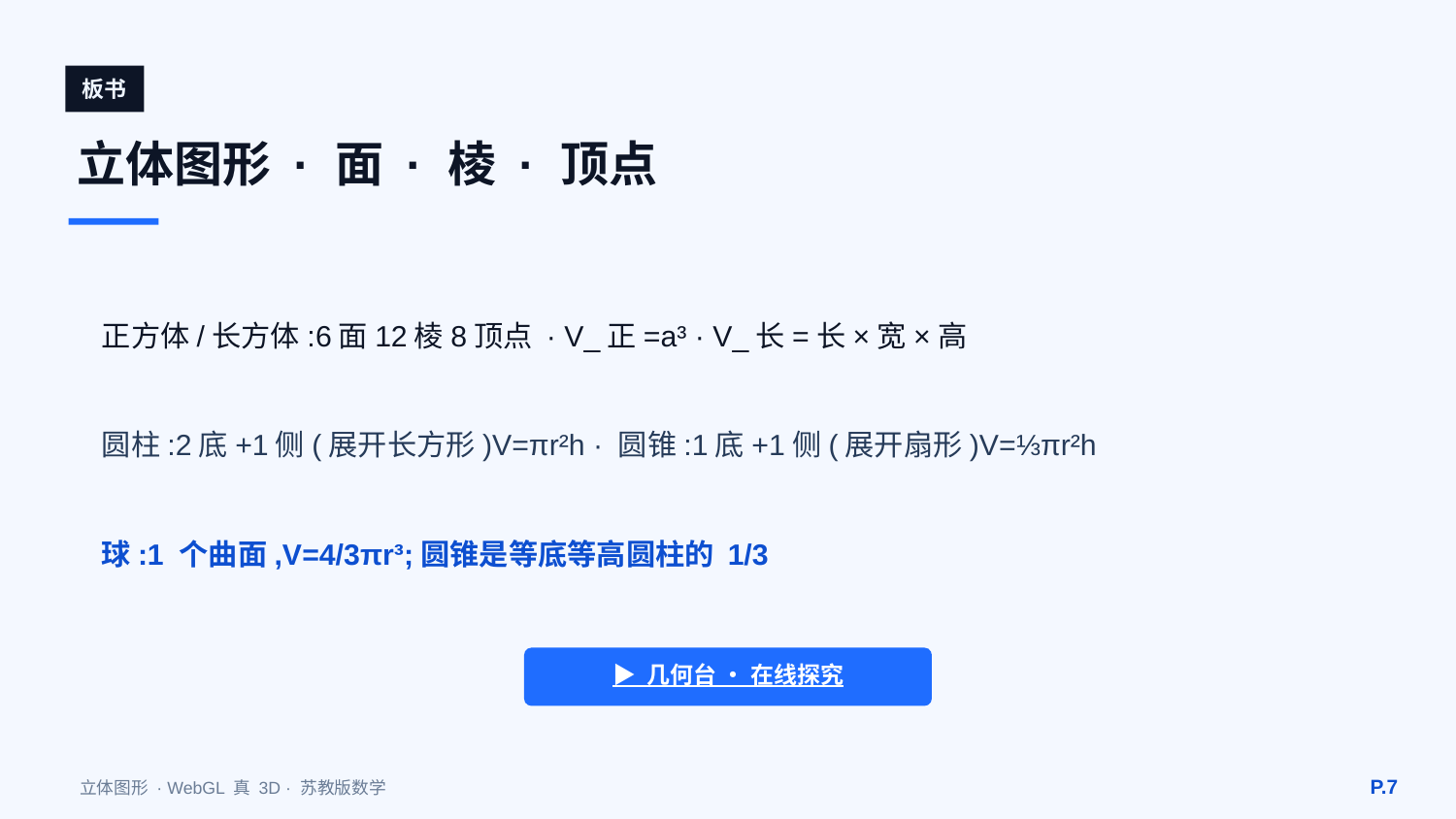

板书

立体图形 · 面 · 棱 · 顶点

正方体/长方体:6面12棱8顶点 · V_正=a³ · V_长=长×宽×高
圆柱:2底+1侧(展开长方形)V=πr²h · 圆锥:1底+1侧(展开扇形)V=⅓πr²h
球:1 个曲面,V=4/3πr³;圆锥是等底等高圆柱的 1/3
▶  几何台 · 在线探究

P.7
立体图形 · WebGL 真 3D · 苏教版数学